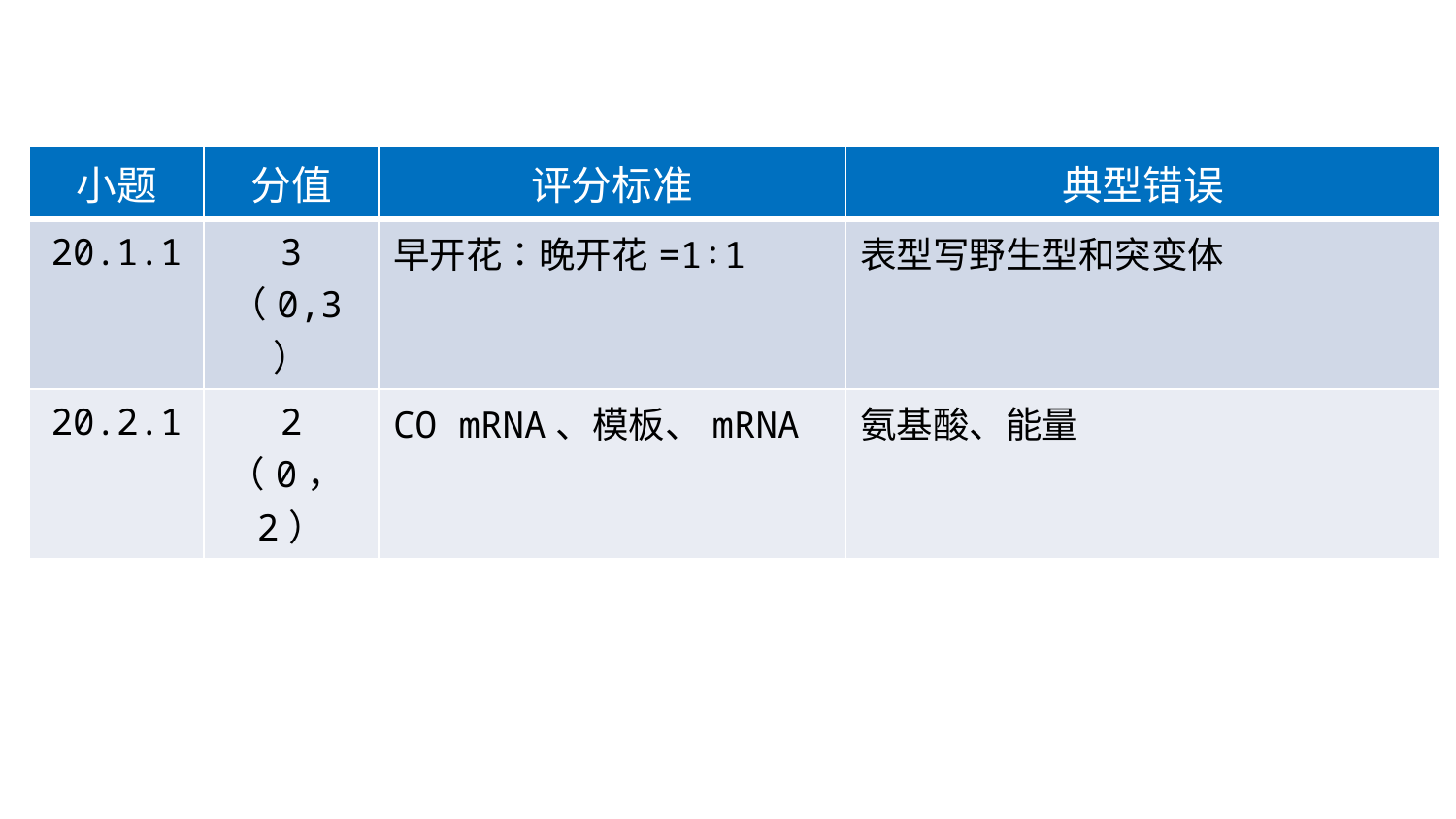

| 小题 | 分值 | 评分标准 | 典型错误 |
| --- | --- | --- | --- |
| 20.1.1 | 3 （0,3） | 早开花∶晚开花=1∶1 | 表型写野生型和突变体 |
| 20.2.1 | 2 （0，2） | CO mRNA、模板、mRNA | 氨基酸、能量 |